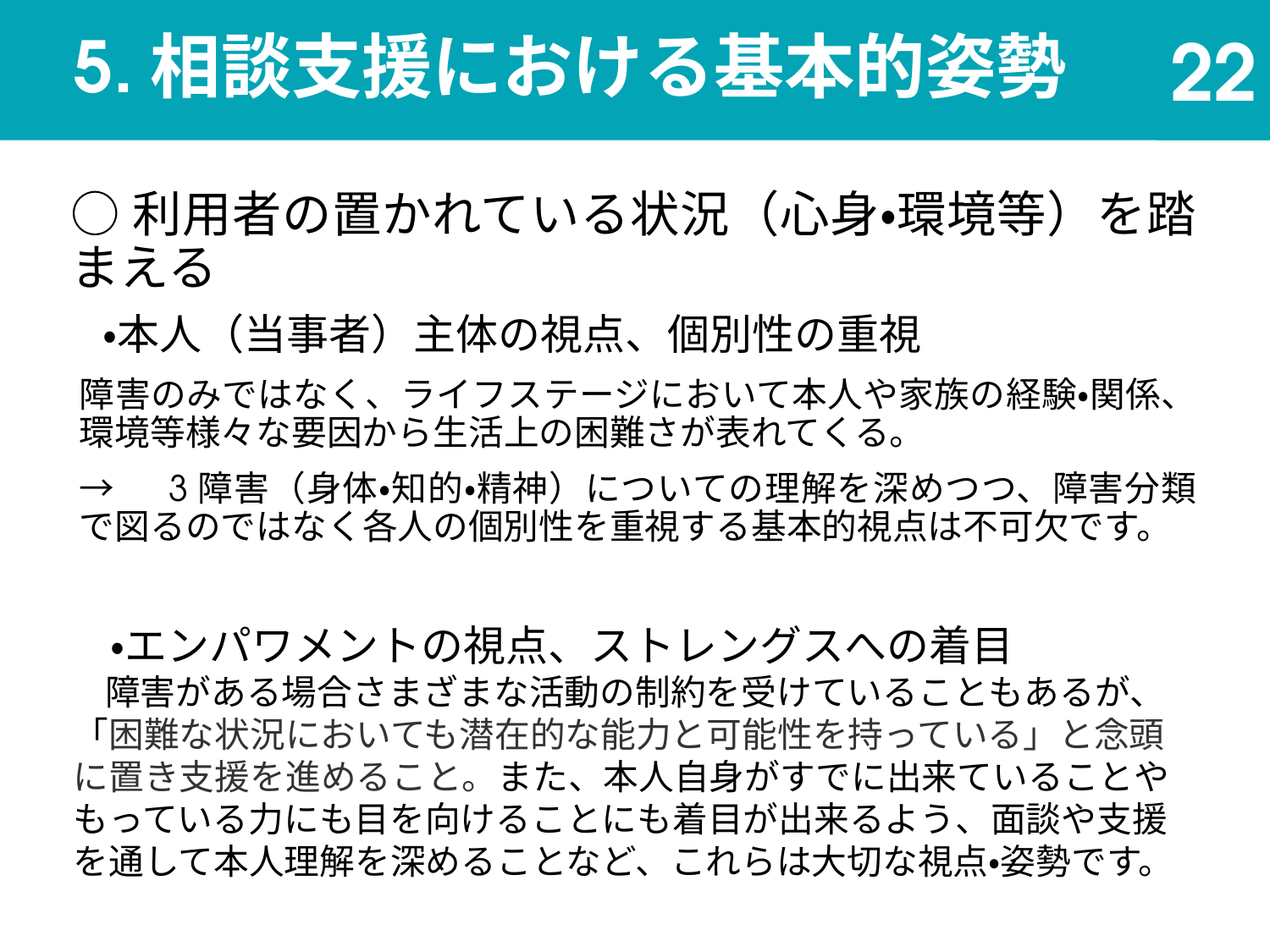

22
# 5.相談支援における基本的姿勢
○利用者の置かれている状況（心身・環境等）を踏まえる
　・本人（当事者）主体の視点、個別性の重視
障害のみではなく、ライフステージにおいて本人や家族の経験・関係、環境等様々な要因から生活上の困難さが表れてくる。
→　3障害（身体・知的・精神）についての理解を深めつつ、障害分類で図るのではなく各人の個別性を重視する基本的視点は不可欠です。
・エンパワメントの視点、ストレングスへの着目
　障害がある場合さまざまな活動の制約を受けていることもあるが、「困難な状況においても潜在的な能力と可能性を持っている」と念頭に置き支援を進めること。また、本人自身がすでに出来ていることやもっている力にも目を向けることにも着目が出来るよう、面談や支援を通して本人理解を深めることなど、これらは大切な視点・姿勢です。